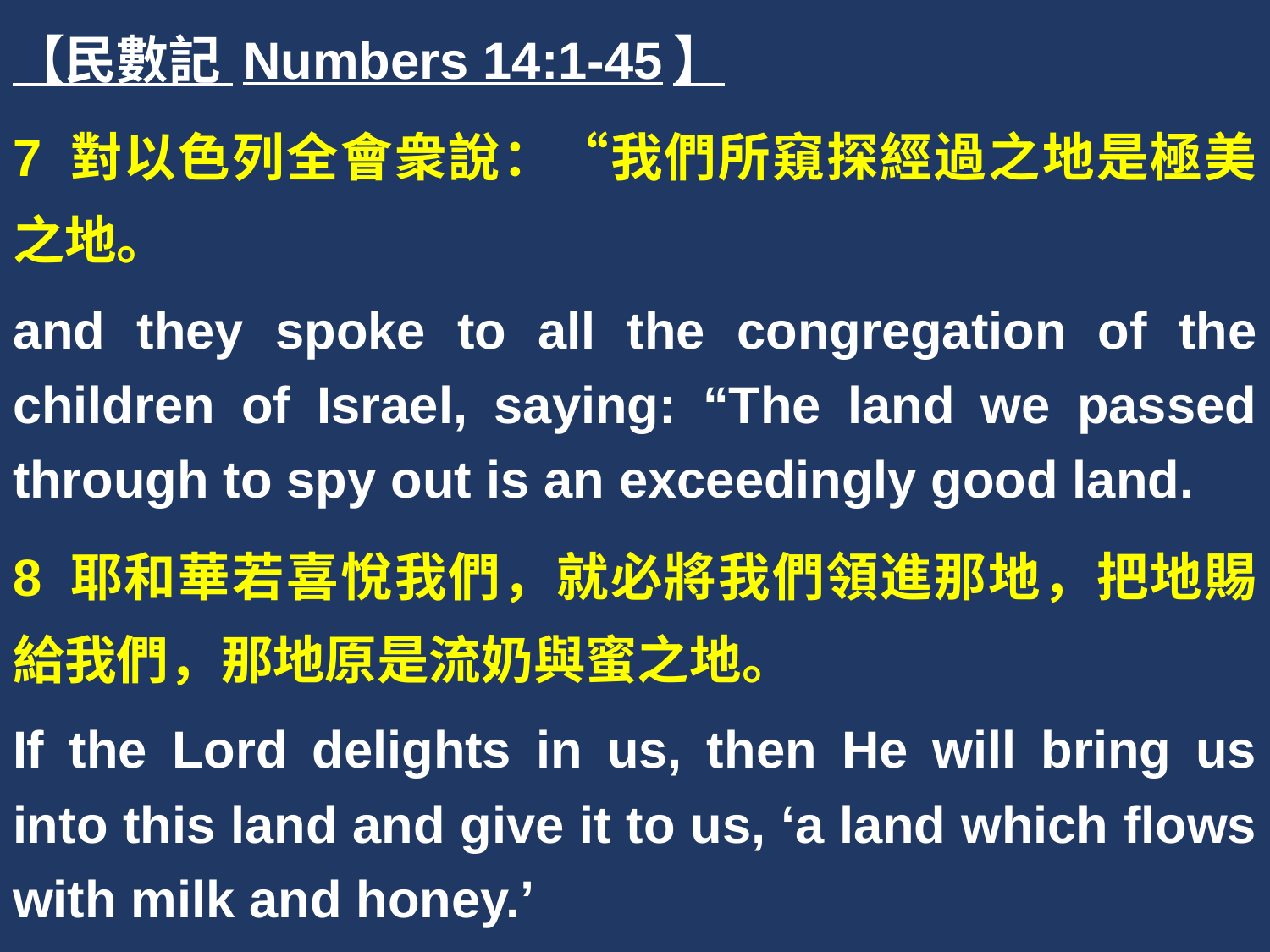

【民數記 Numbers 14:1-45】
7 對以色列全會衆說：“我們所窺探經過之地是極美之地。
and they spoke to all the congregation of the children of Israel, saying: “The land we passed through to spy out is an exceedingly good land.
8 耶和華若喜悅我們，就必將我們領進那地，把地賜給我們，那地原是流奶與蜜之地。
If the Lord delights in us, then He will bring us into this land and give it to us, ‘a land which flows with milk and honey.’